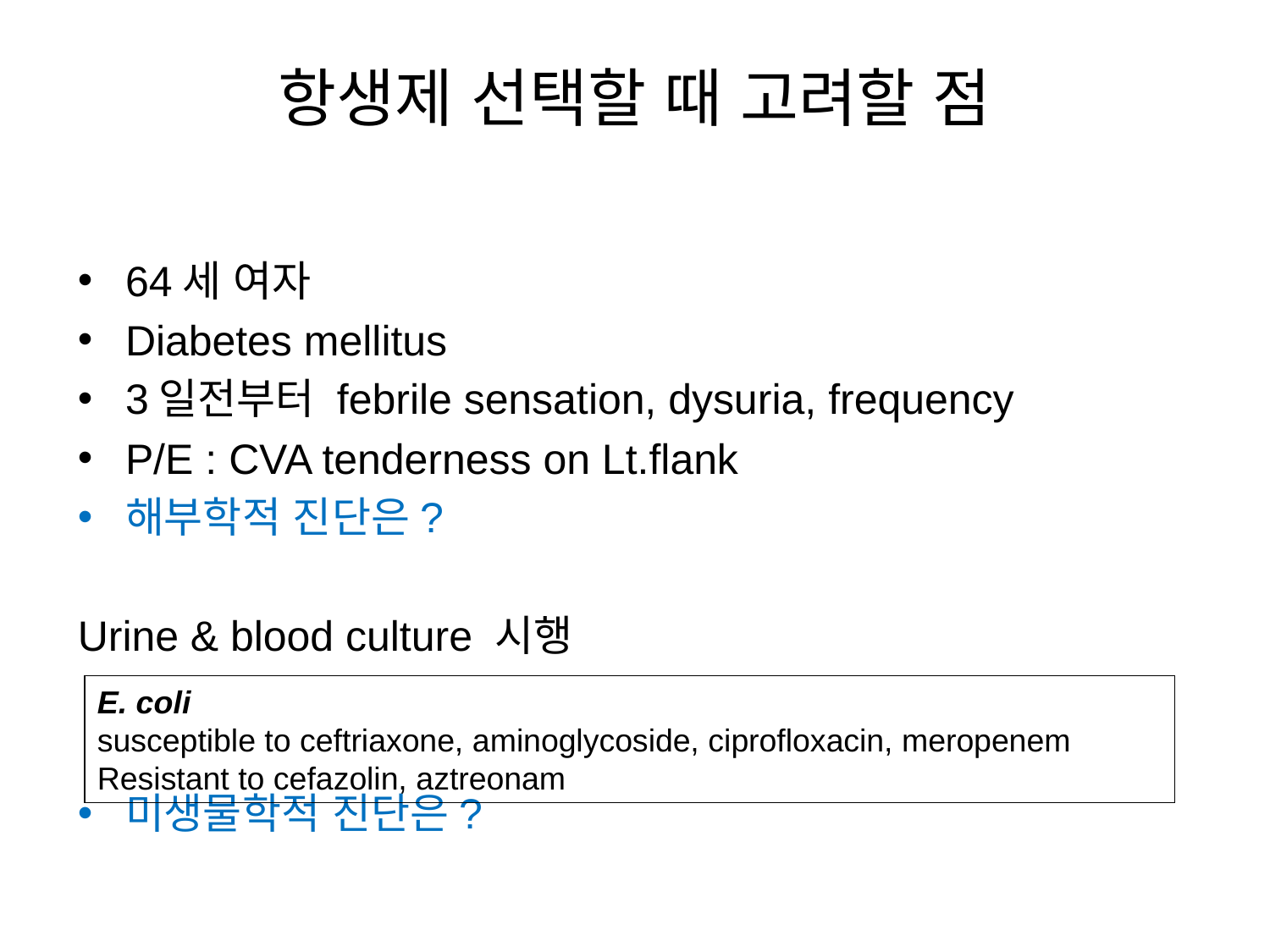

항생제 선택할 때 고려할 점
64세 여자
Diabetes mellitus
3일전부터 febrile sensation, dysuria, frequency
P/E : CVA tenderness on Lt.flank
해부학적 진단은?

Urine & blood culture 시행

미생물학적 진단은?
E. coli
susceptible to ceftriaxone, aminoglycoside, ciprofloxacin, meropenem
Resistant to cefazolin, aztreonam